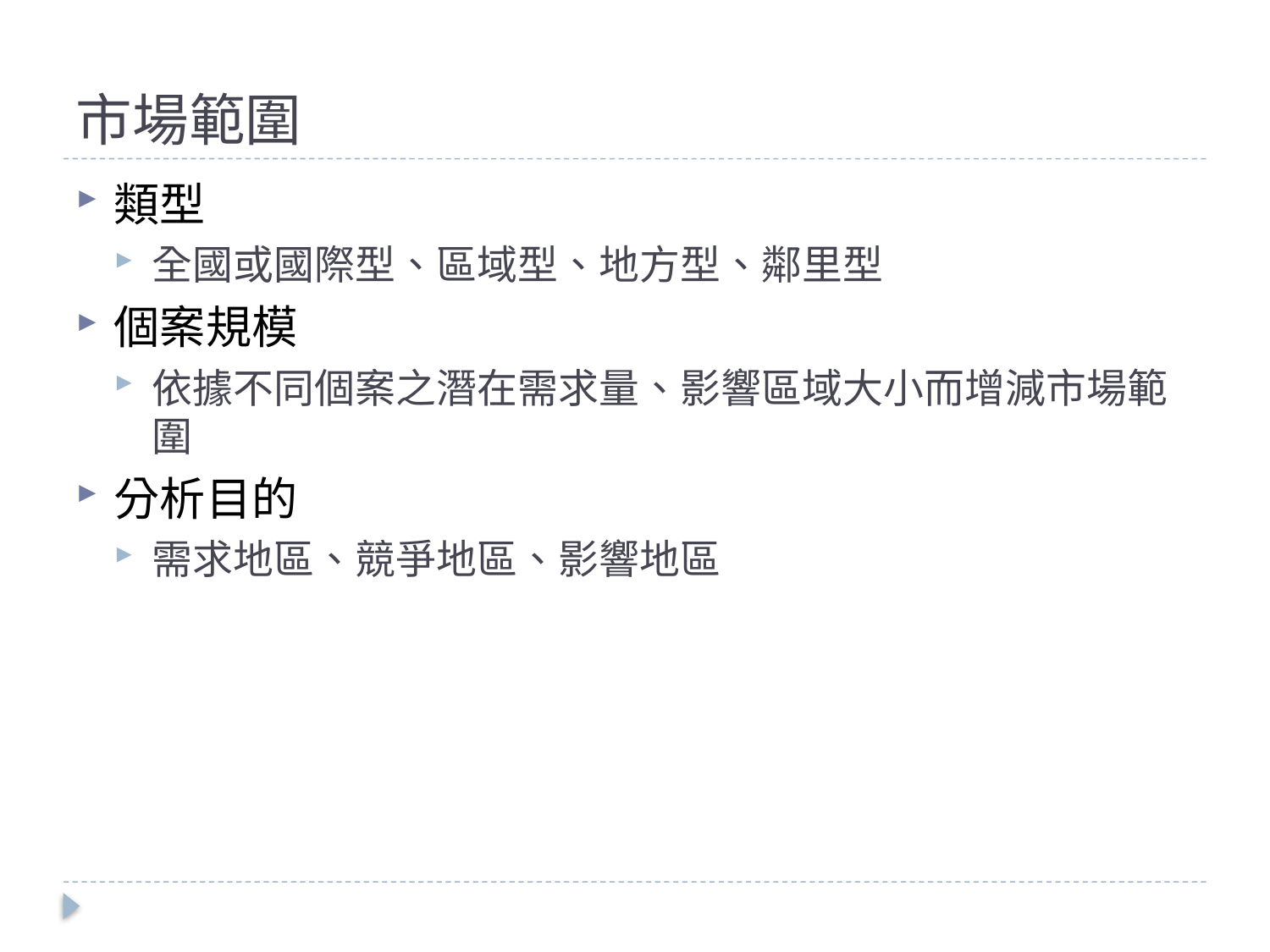

# 市場範圍
類型
全國或國際型、區域型、地方型、鄰里型
個案規模
依據不同個案之潛在需求量、影響區域大小而增減市場範圍
分析目的
需求地區、競爭地區、影響地區